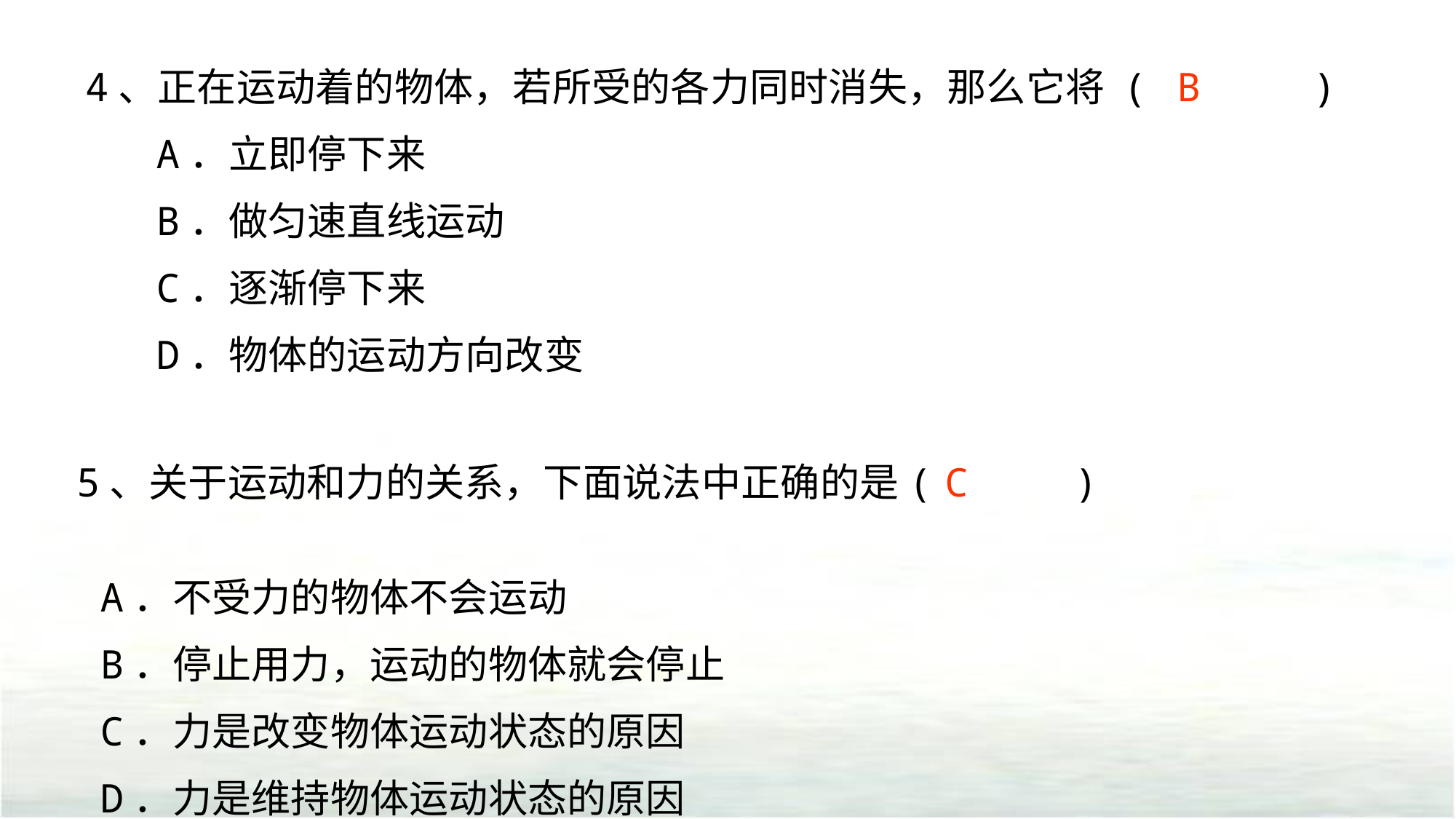

4、正在运动着的物体，若所受的各力同时消失，那么它将 (       )
   A．立即停下来
   B．做匀速直线运动
   C．逐渐停下来
   D．物体的运动方向改变
B
5、关于运动和力的关系，下面说法中正确的是(      )
 A．不受力的物体不会运动
 B．停止用力，运动的物体就会停止
 C．力是改变物体运动状态的原因
 D．力是维持物体运动状态的原因
C